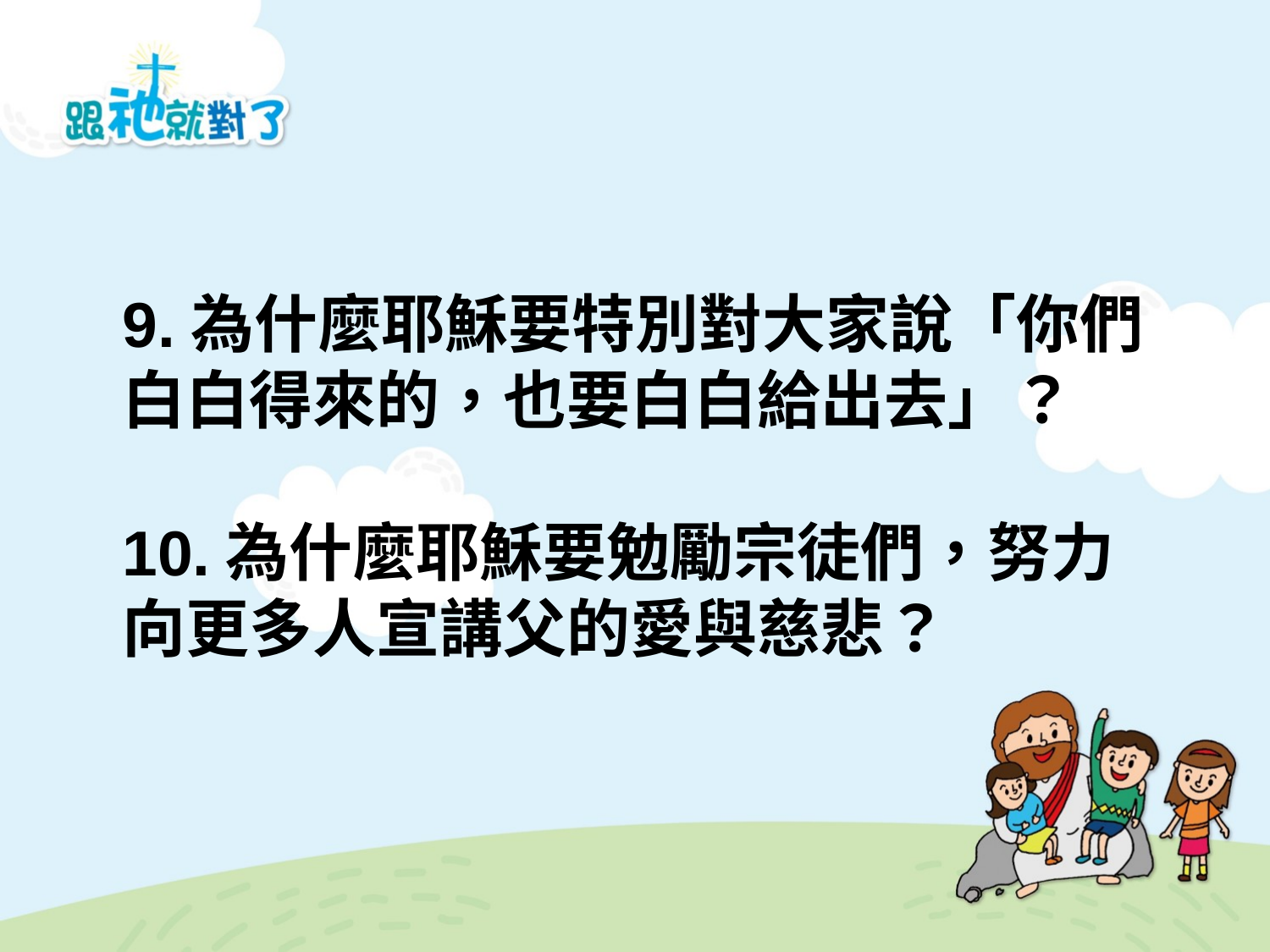

9.為什麼耶穌要特別對大家說「你們白白得來的，也要白白給出去」？

10.為什麼耶穌要勉勵宗徒們，努力向更多人宣講父的愛與慈悲？